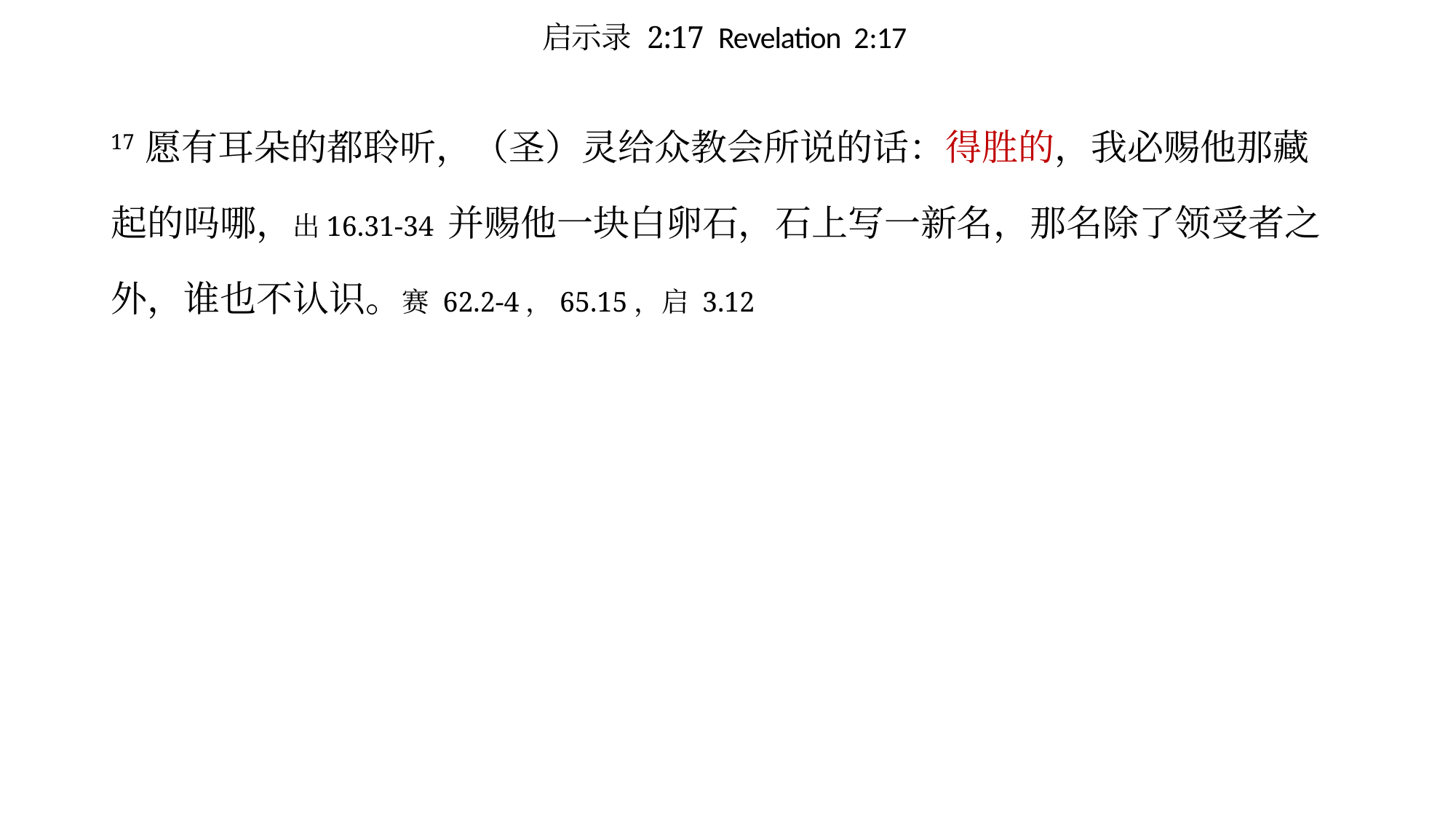

# 启示录 2:17  Revelation  2:17
17 愿有耳朵的都聆听，（圣）灵给众教会所说的话：得胜的，我必赐他那藏起的吗哪，出16.31-34 并赐他一块白卵石，石上写一新名，那名除了领受者之外，谁也不认识。赛 62.2-4，65.15，启 3.12